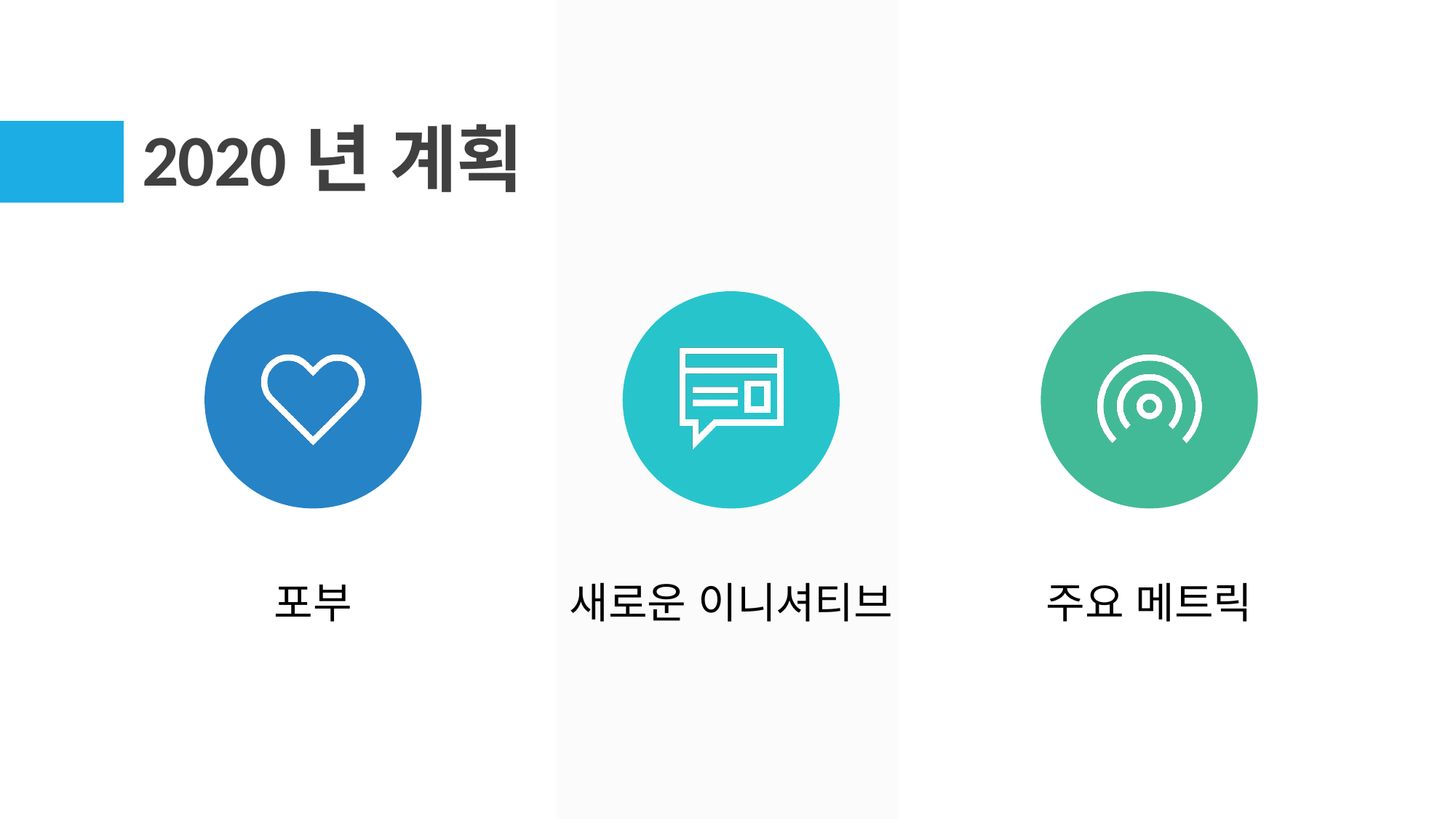

# 2020년 계획
포부
새로운 이니셔티브
주요 메트릭